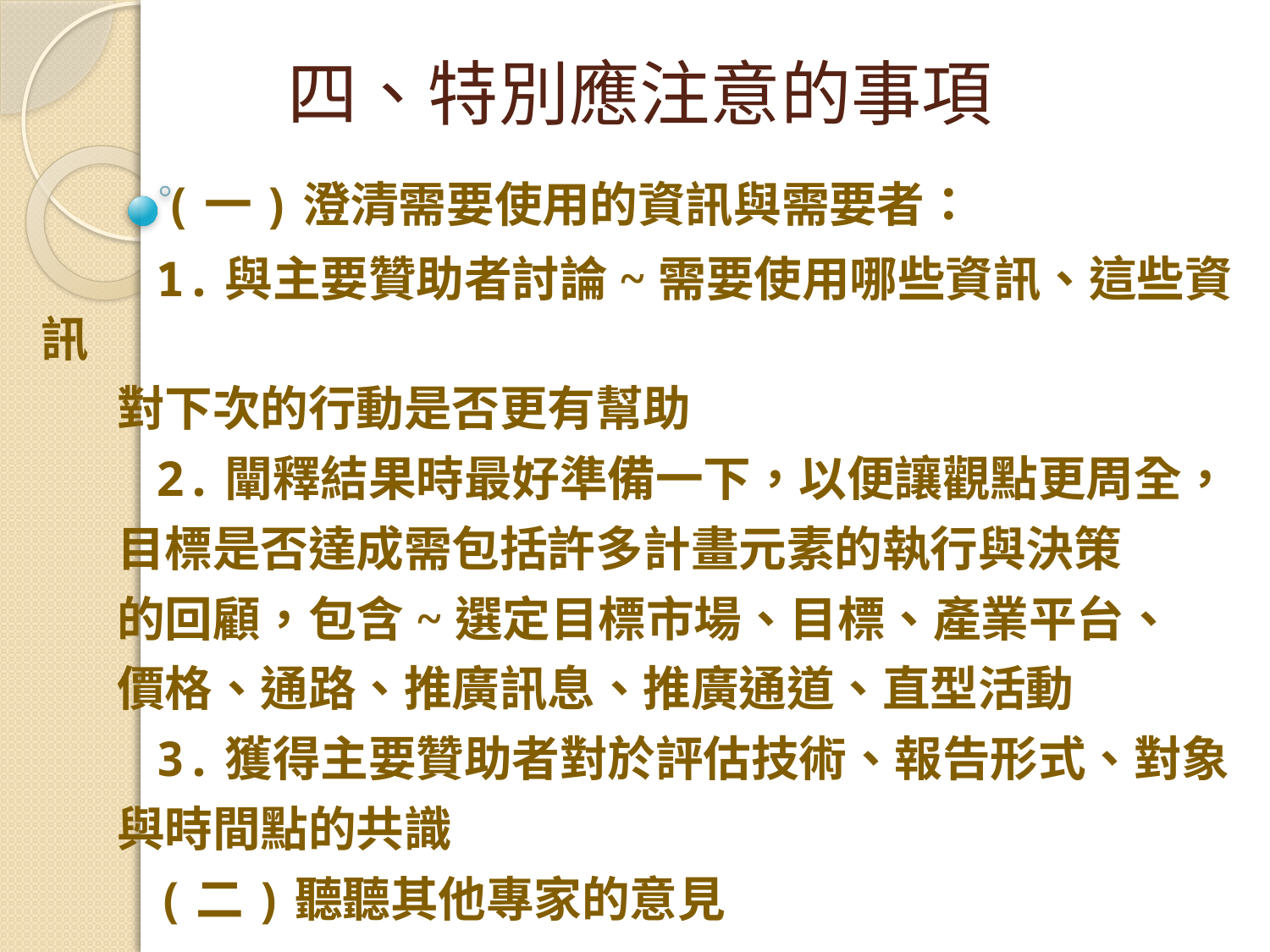

# 四、特別應注意的事項
   (一)澄清需要使用的資訊與需要者：
    1.與主要贊助者討論~需要使用哪些資訊、這些資訊
      對下次的行動是否更有幫助
    2.闡釋結果時最好準備一下，以便讓觀點更周全，
      目標是否達成需包括許多計畫元素的執行與決策
      的回顧，包含~選定目標市場、目標、產業平台、
      價格、通路、推廣訊息、推廣通道、直型活動
    3.獲得主要贊助者對於評估技術、報告形式、對象
      與時間點的共識
    (二)聽聽其他專家的意見